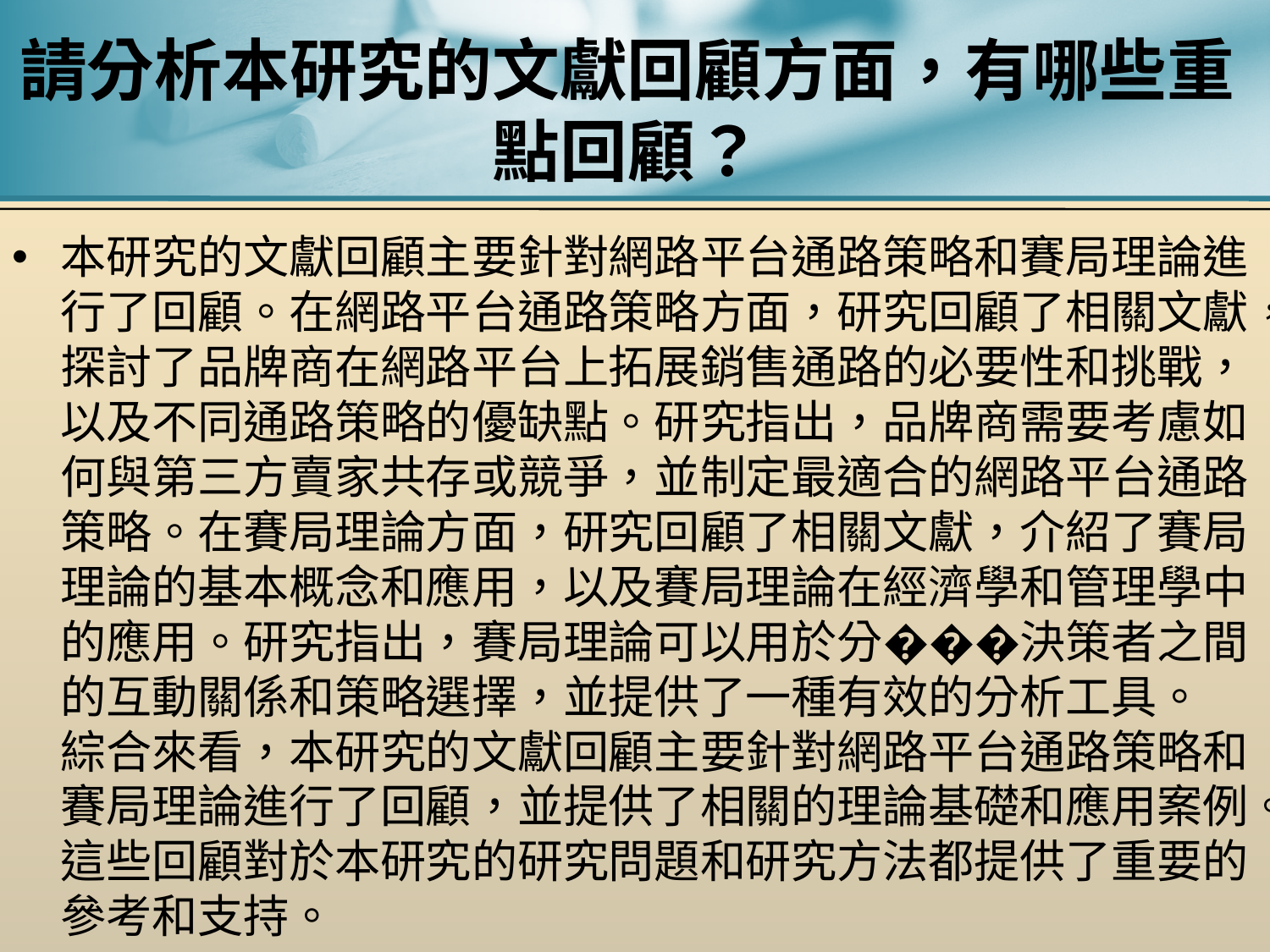

# 請分析本研究的文獻回顧方面，有哪些重點回顧？
本研究的文獻回顧主要針對網路平台通路策略和賽局理論進行了回顧。在網路平台通路策略方面，研究回顧了相關文獻，探討了品牌商在網路平台上拓展銷售通路的必要性和挑戰，以及不同通路策略的優缺點。研究指出，品牌商需要考慮如何與第三方賣家共存或競爭，並制定最適合的網路平台通路策略。在賽局理論方面，研究回顧了相關文獻，介紹了賽局理論的基本概念和應用，以及賽局理論在經濟學和管理學中的應用。研究指出，賽局理論可以用於分���決策者之間的互動關係和策略選擇，並提供了一種有效的分析工具。 綜合來看，本研究的文獻回顧主要針對網路平台通路策略和賽局理論進行了回顧，並提供了相關的理論基礎和應用案例。這些回顧對於本研究的研究問題和研究方法都提供了重要的參考和支持。